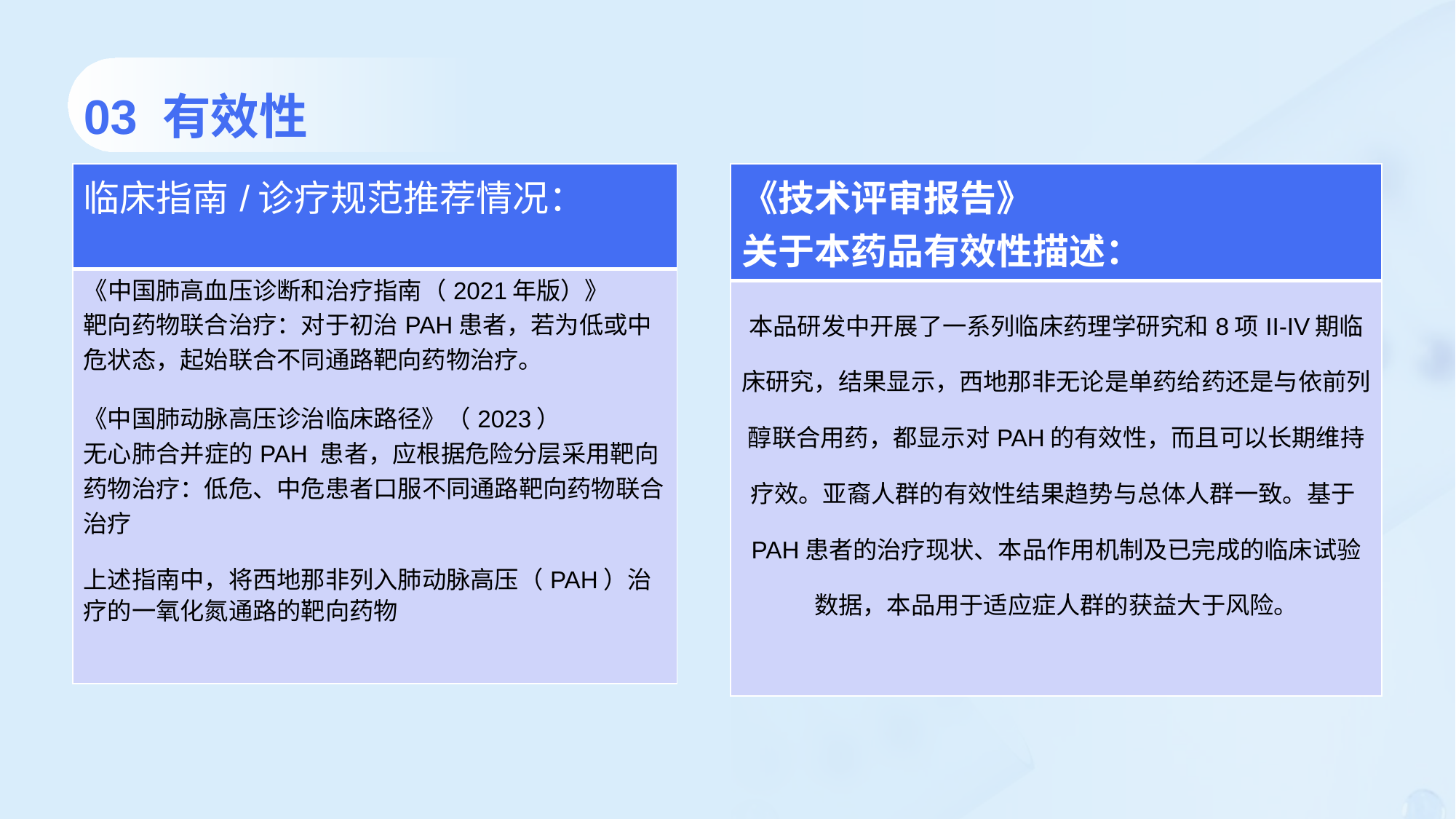

03 有效性
| 临床指南/诊疗规范推荐情况： |
| --- |
| 《中国肺高血压诊断和治疗指南（2021年版）》 靶向药物联合治疗：对于初治PAH患者，若为低或中危状态，起始联合不同通路靶向药物治疗。 《中国肺动脉高压诊治临床路径》（2023） 无心肺合并症的PAH 患者，应根据危险分层采用靶向药物治疗：低危、中危患者口服不同通路靶向药物联合治疗 上述指南中，将西地那非列入肺动脉高压（PAH）治疗的一氧化氮通路的靶向药物 |
| 《技术评审报告》 关于本药品有效性描述： |
| --- |
| 本品研发中开展了一系列临床药理学研究和8项II-IV期临床研究，结果显示，西地那非无论是单药给药还是与依前列醇联合用药，都显示对PAH的有效性，而且可以长期维持疗效。亚裔人群的有效性结果趋势与总体人群一致。基于PAH患者的治疗现状、本品作用机制及已完成的临床试验数据，本品用于适应症人群的获益大于风险。 |